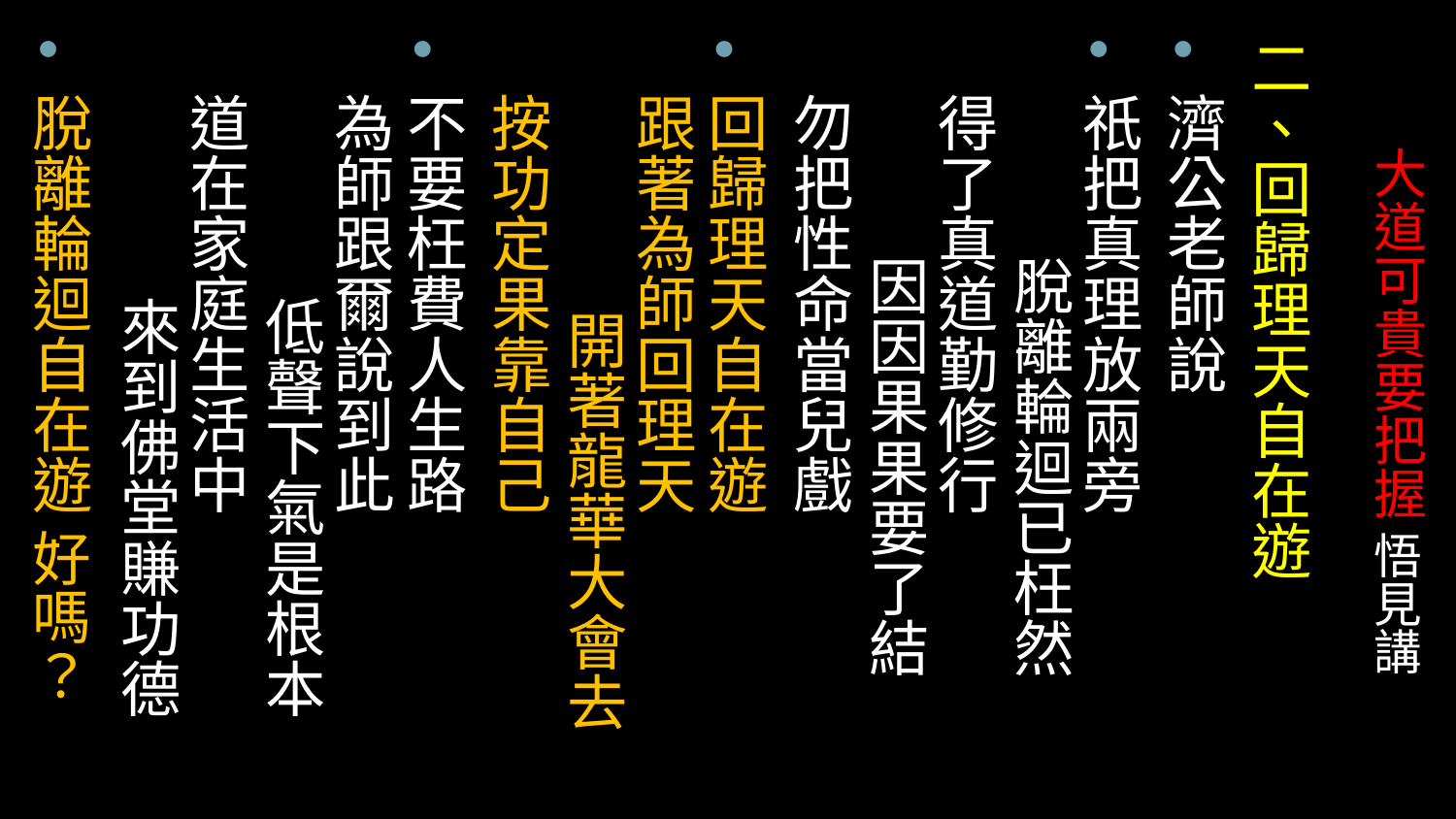

二、回歸理天自在遊
濟公老師說
祇把真理放兩旁　                            脫離輪迴已枉然　
得了真道勤修行　                            因因果果要了結
勿把性命當兒戲
回歸理天自在遊　
跟著為師回理天　                                開著龍華大會去
按功定果靠自己
不要枉費人生路　
為師跟爾說到此　                               低聲下氣是根本  
道在家庭生活中　                               來到佛堂賺功德
脫離輪迴自在遊 好嗎？
# 大道可貴要把握 悟見講